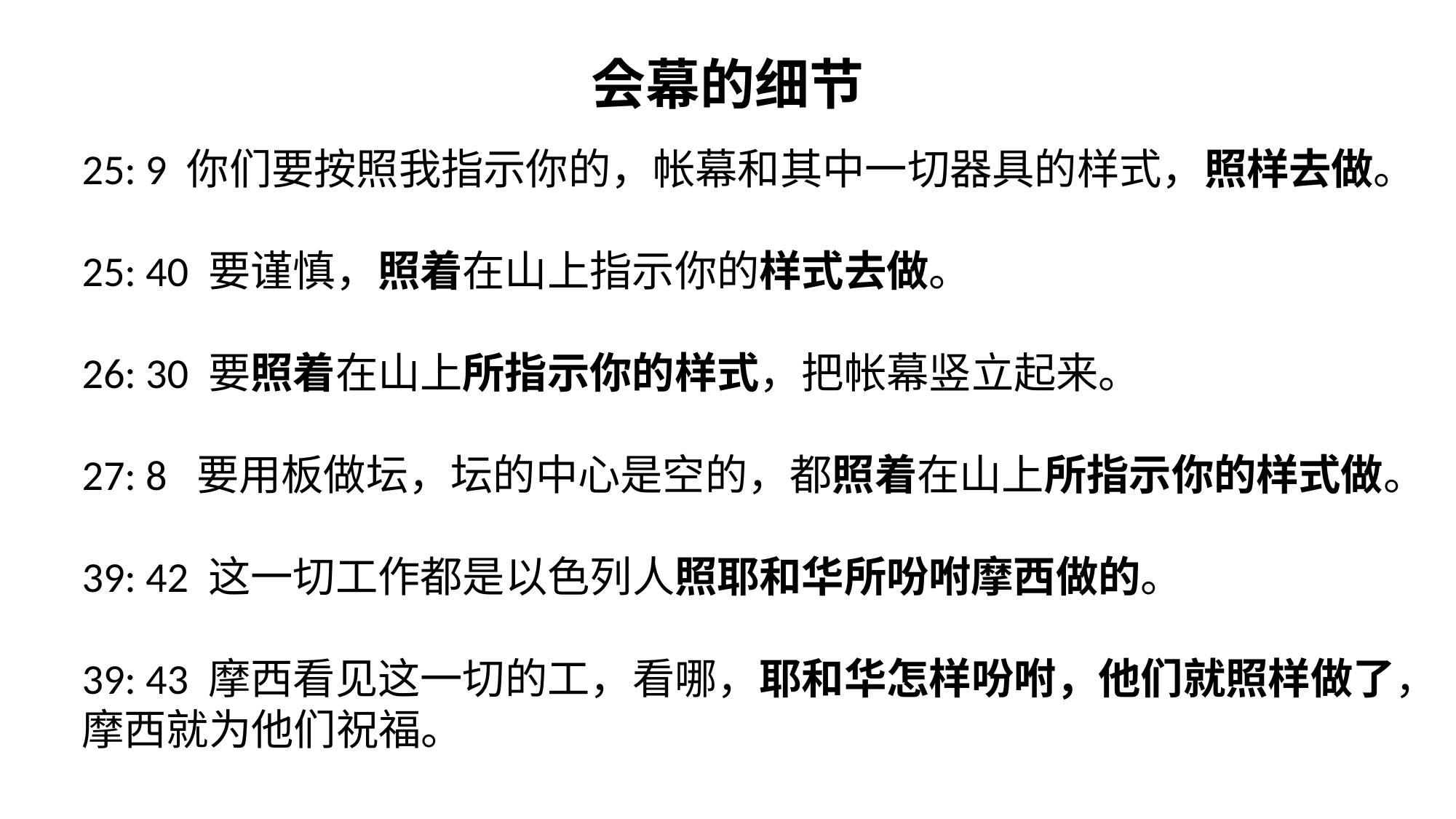

会幕的细节
25: 9 你们要按照我指示你的，帐幕和其中一切器具的样式，照样去做。

25: 40 要谨慎，照着在山上指示你的样式去做。

26: 30 要照着在山上所指示你的样式，把帐幕竖立起来。

27: 8  要用板做坛，坛的中心是空的，都照着在山上所指示你的样式做。

39: 42 这一切工作都是以色列人照耶和华所吩咐摩西做的。

39: 43 摩西看见这一切的工，看哪，耶和华怎样吩咐，他们就照样做了，摩西就为他们祝福。